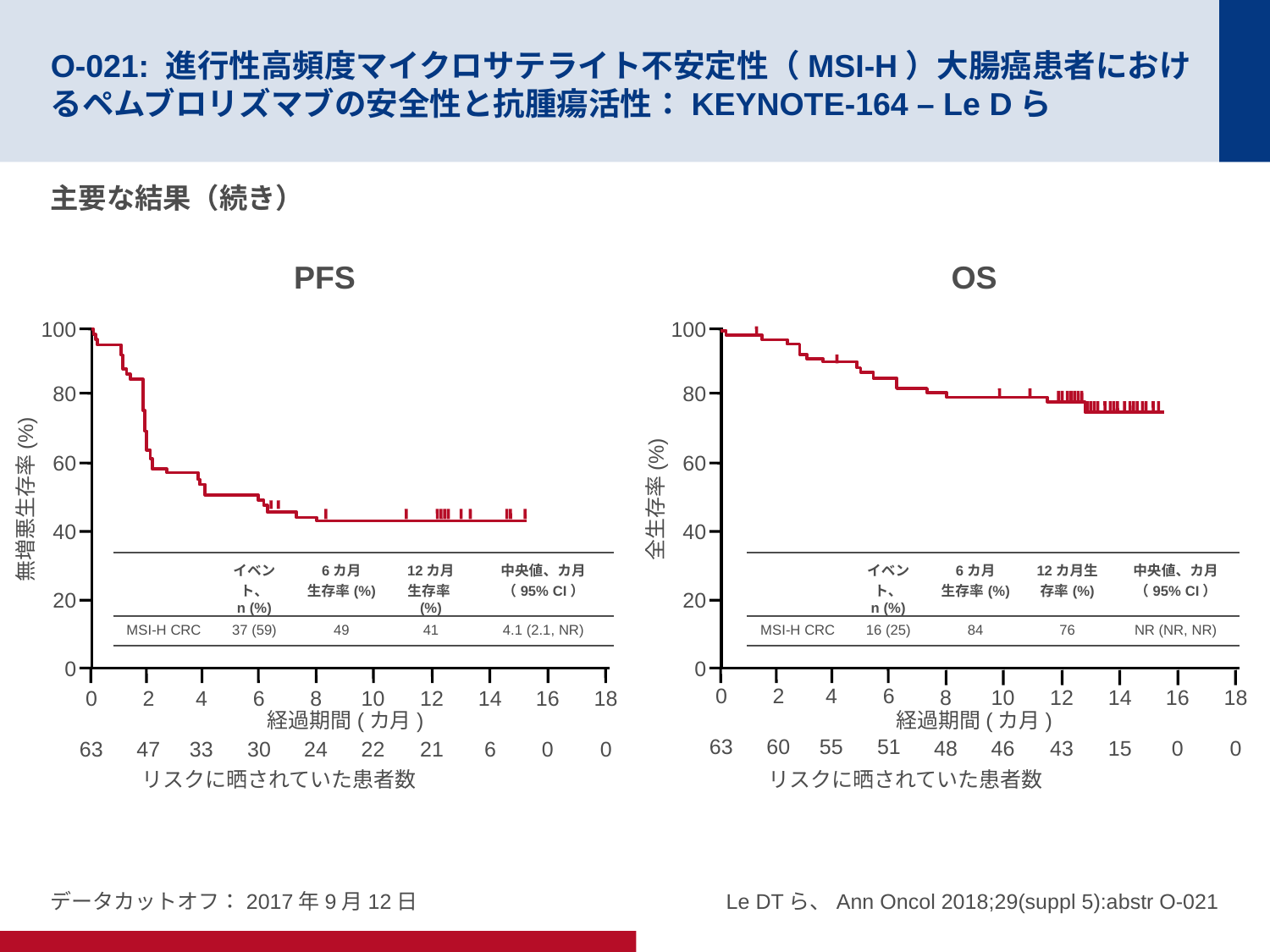

# O-021: 進行性高頻度マイクロサテライト不安定性（MSI-H）大腸癌患者におけるペムブロリズマブの安全性と抗腫瘍活性：KEYNOTE-164 – Le Dら
主要な結果（続き）
PFS
OS
100

80

60

無増悪生存率(%)
40

20

0

8

24

10

22

12

21

14

6

16

0

18

0

0

63
2

47
4

33
6

30
経過期間(カ月)
リスクに晒されていた患者数
100

80

60

全生存率(%)
40

|  | イベント、 n (%) | 6カ月 生存率(%) | 12カ月生存率(%) | 中央値、カ月 （95% CI） |
| --- | --- | --- | --- | --- |
| MSI-H CRC | 37 (59) | 49 | 41 | 4.1 (2.1, NR) |
|  | イベント、 n (%) | 6カ月 生存率(%) | 12カ月生存率(%) | 中央値、カ月 （95% CI） |
| --- | --- | --- | --- | --- |
| MSI-H CRC | 16 (25) | 84 | 76 | NR (NR, NR) |
20

0

8

48

10

46

12

43

14

15

16

0

18

0

0

63
2

60
4

55
6

51
経過期間(カ月)
リスクに晒されていた患者数
データカットオフ：2017年9月12日
Le DTら、Ann Oncol 2018;29(suppl 5):abstr O-021